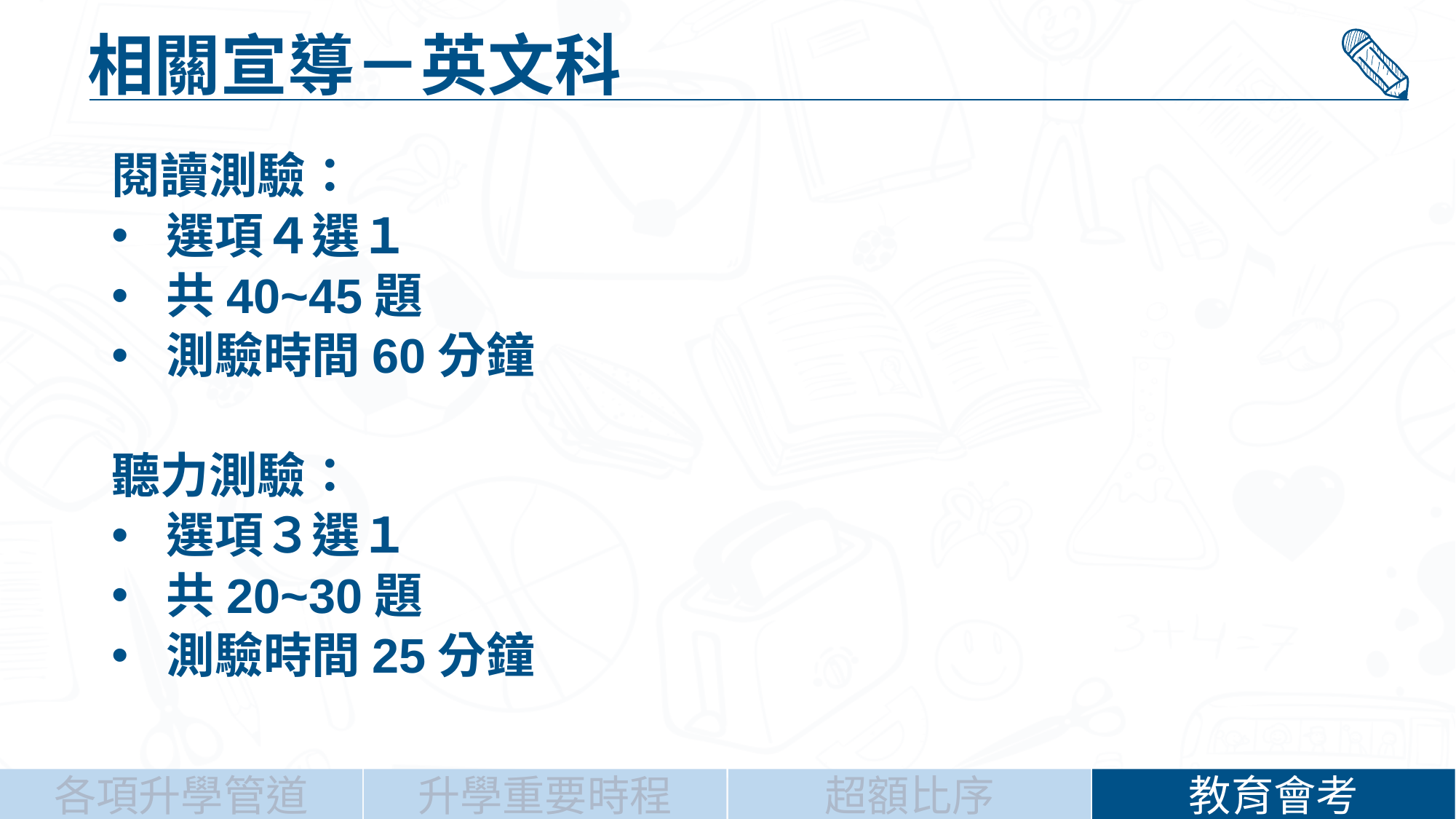

相關宣導－英文科
閱讀測驗：
選項４選１
共40~45題
測驗時間60分鐘

聽力測驗：
選項３選１
共20~30題
測驗時間25分鐘

升學重要時程
超額比序
教育會考
各項升學管道